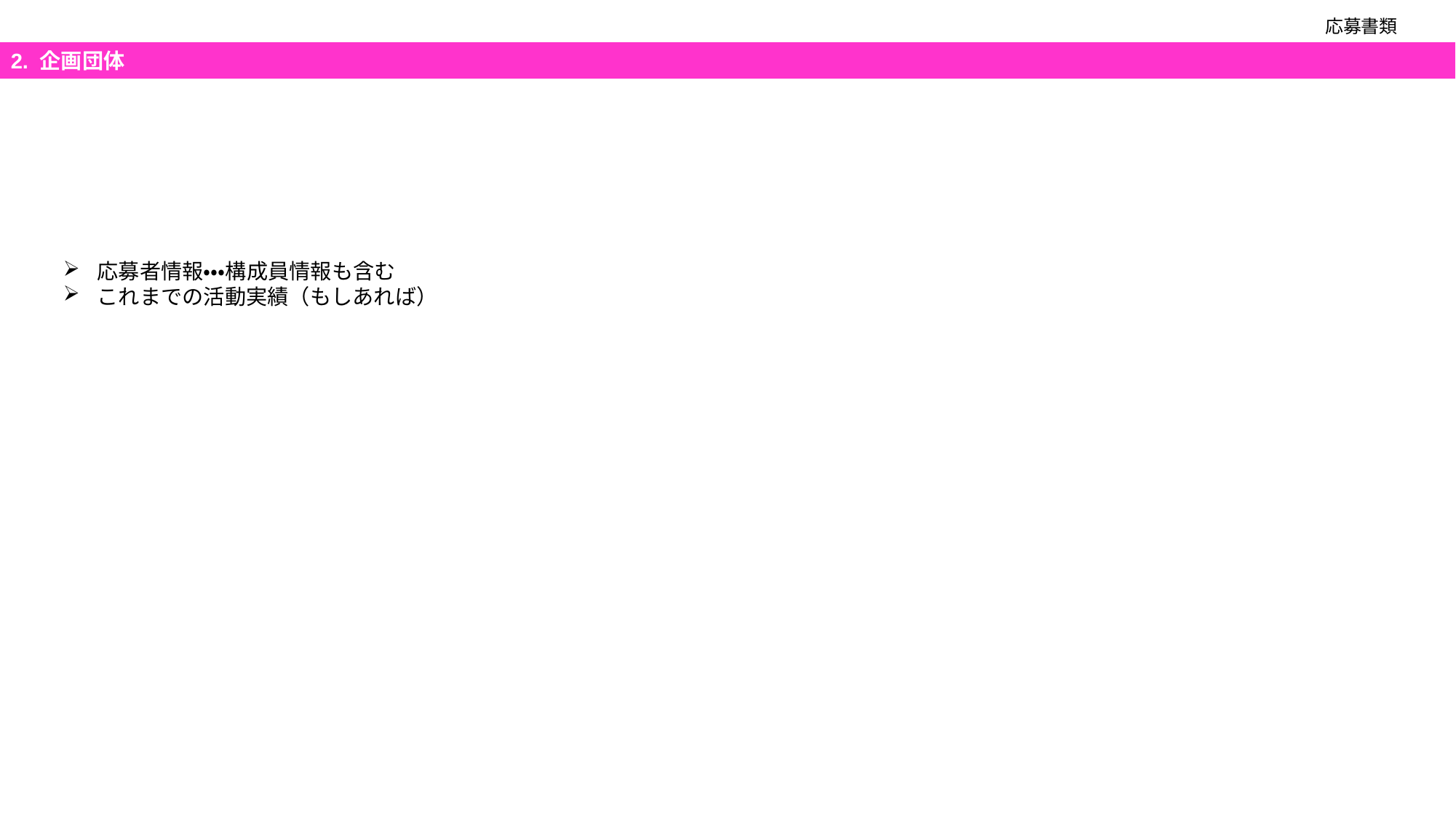

応募書類
2. 企画団体
応募者情報・・・構成員情報も含む
これまでの活動実績（もしあれば）